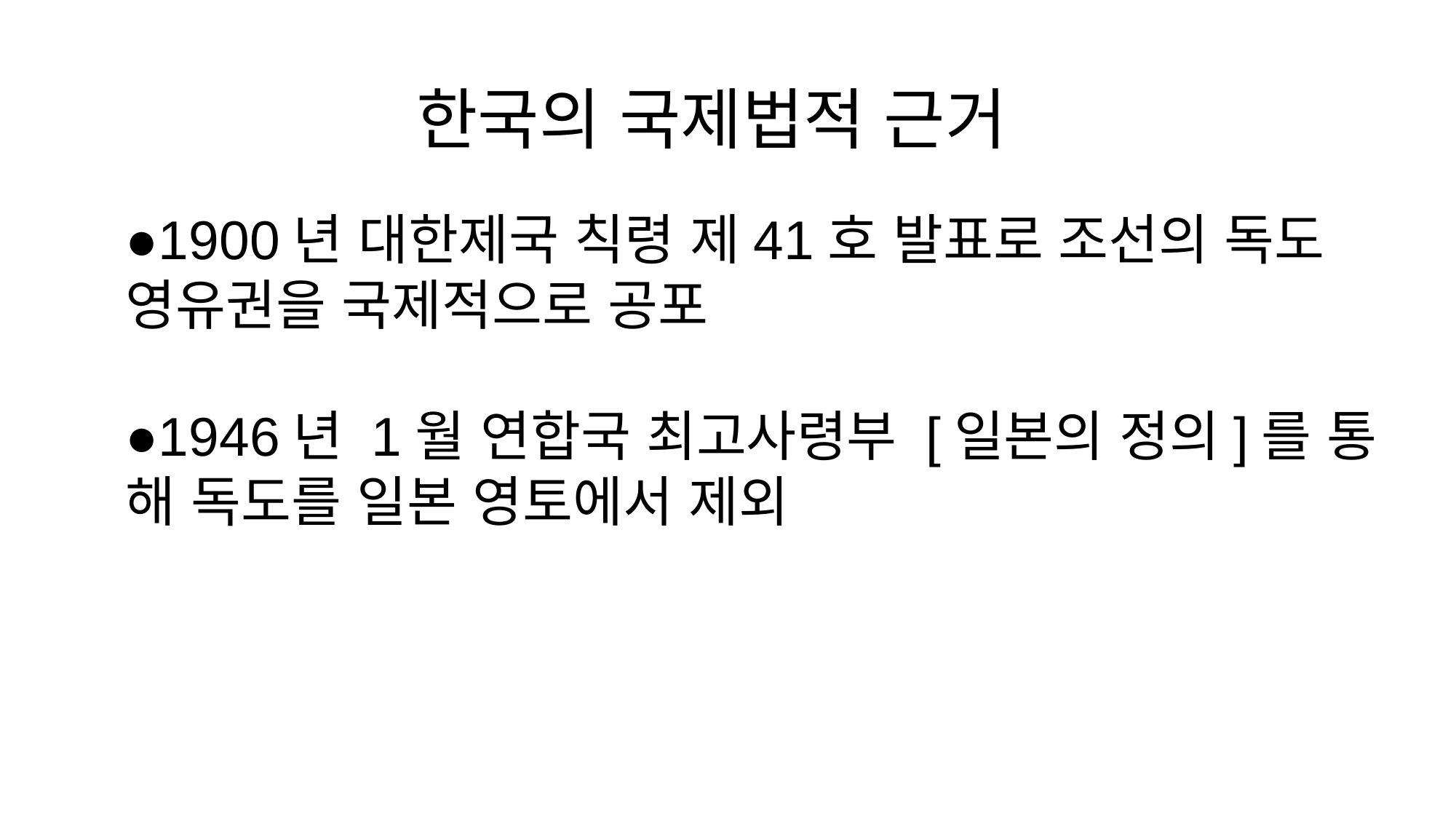

한국의 국제법적 근거
●1900년 대한제국 칙령 제41호 발표로 조선의 독도
영유권을 국제적으로 공포

●1946년 1월 연합국 최고사령부 [일본의 정의]를 통
해 독도를 일본 영토에서 제외